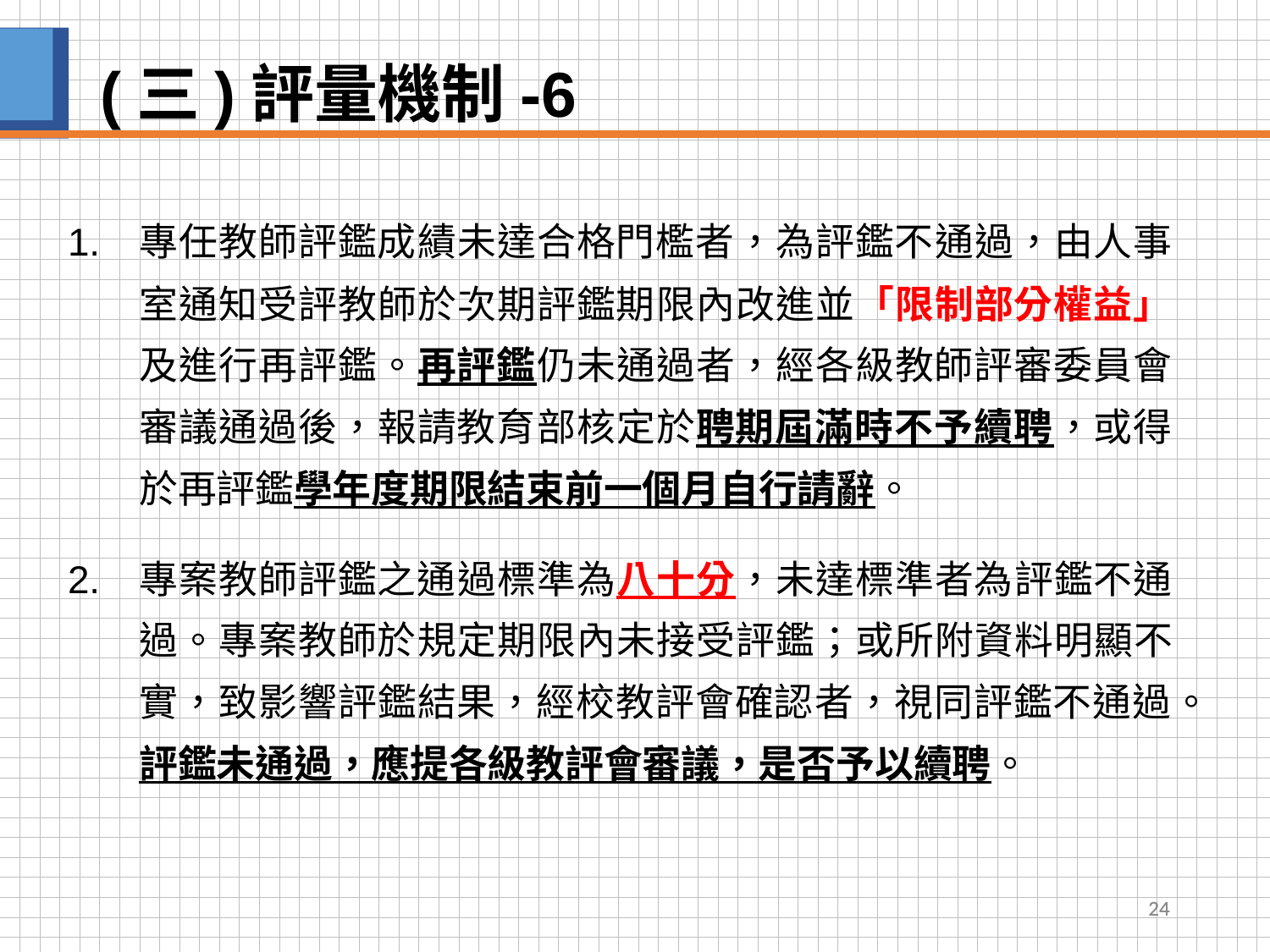

# (三)評量機制-6
專任教師評鑑成績未達合格門檻者，為評鑑不通過，由人事室通知受評教師於次期評鑑期限內改進並「限制部分權益」及進行再評鑑。再評鑑仍未通過者，經各級教師評審委員會審議通過後，報請教育部核定於聘期屆滿時不予續聘，或得於再評鑑學年度期限結束前一個月自行請辭。
專案教師評鑑之通過標準為八十分，未達標準者為評鑑不通過。專案教師於規定期限內未接受評鑑；或所附資料明顯不實，致影響評鑑結果，經校教評會確認者，視同評鑑不通過。評鑑未通過，應提各級教評會審議，是否予以續聘。
24